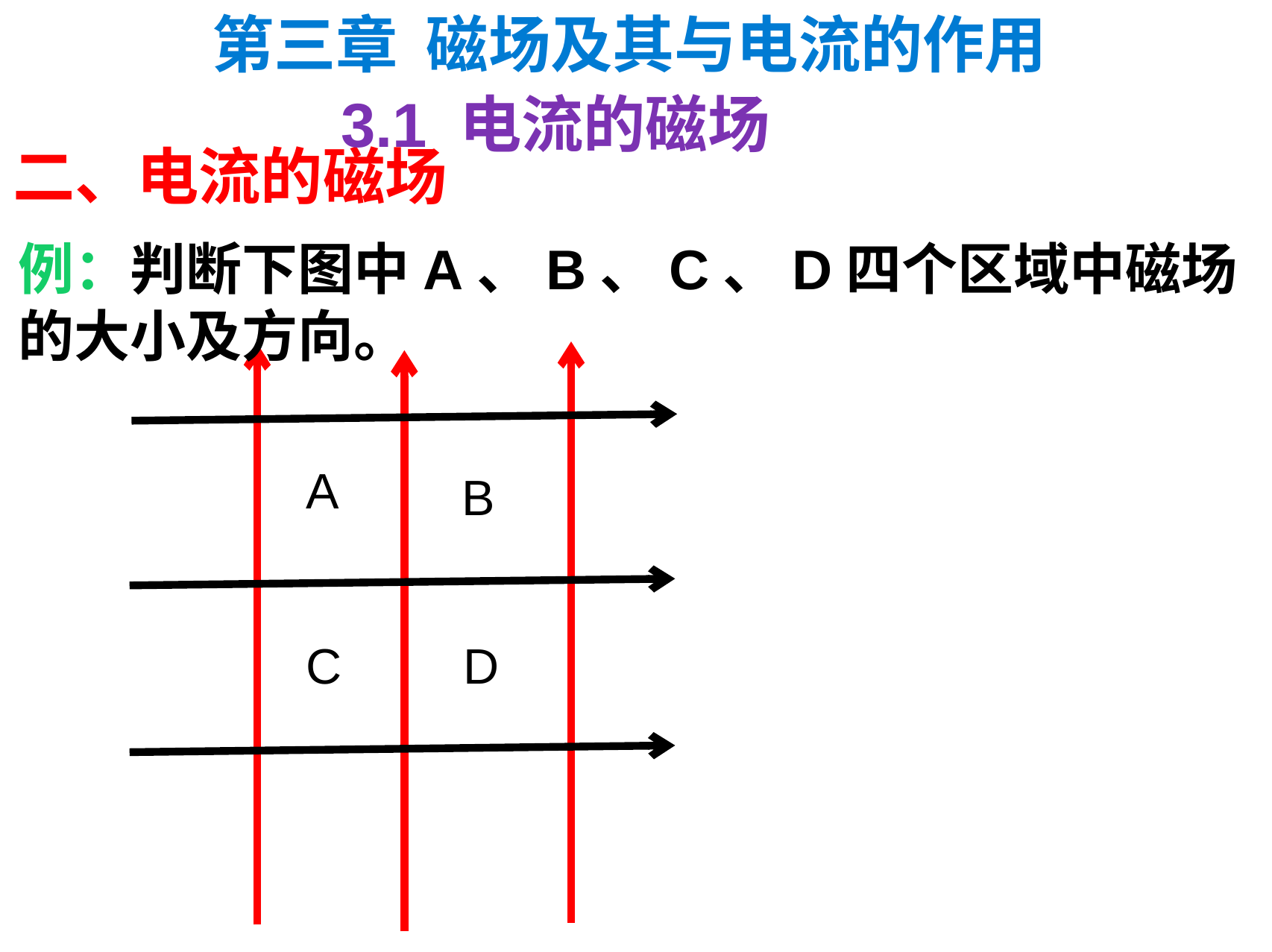

第三章  磁场及其与电流的作用

3.1 电流的磁场
二、电流的磁场

例：判断下图中A、B、C、D四个区域中磁场的大小及方向。
A
B
C
D